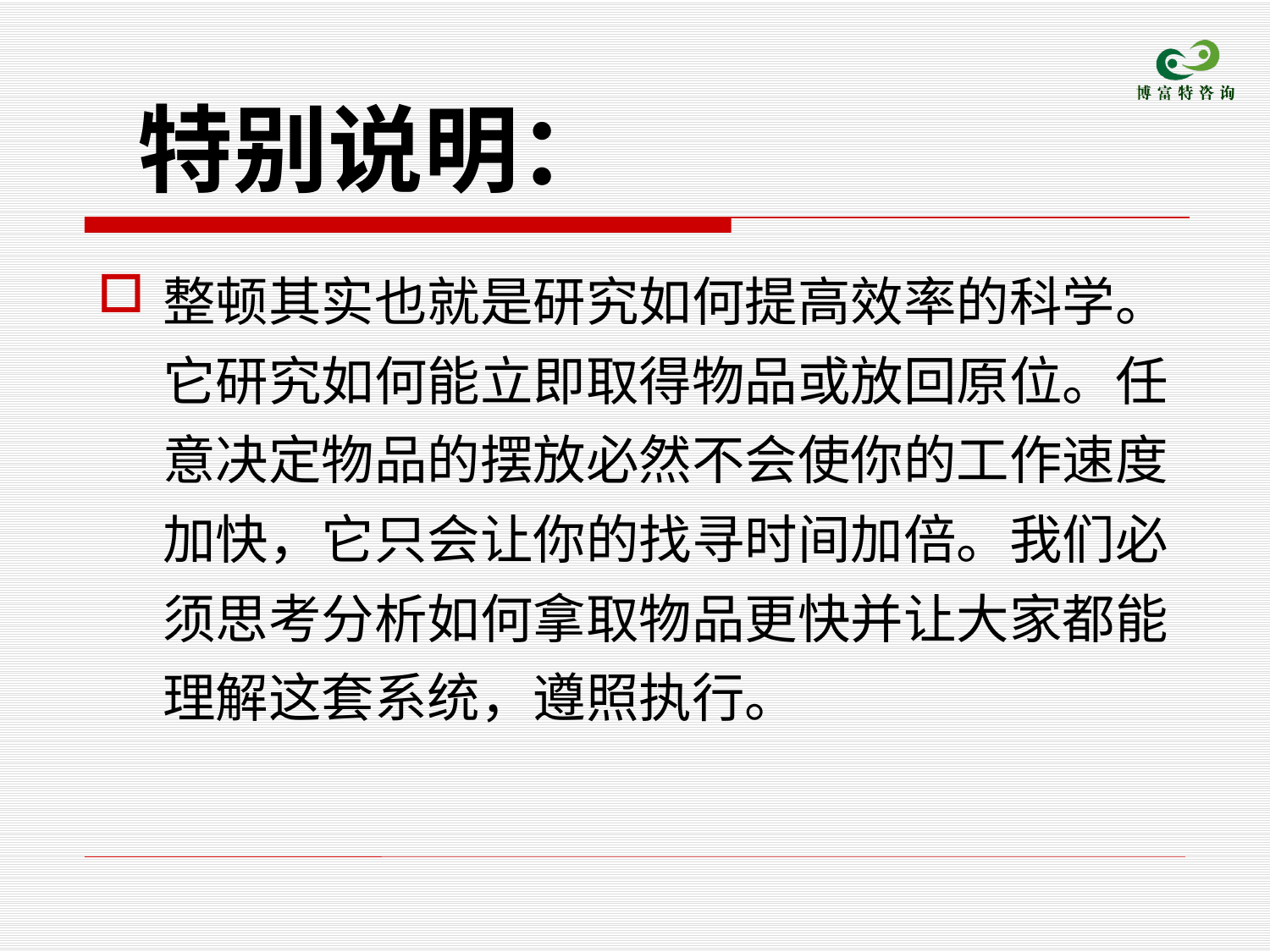

特别说明：
整顿其实也就是研究如何提高效率的科学。它研究如何能立即取得物品或放回原位。任意决定物品的摆放必然不会使你的工作速度加快，它只会让你的找寻时间加倍。我们必须思考分析如何拿取物品更快并让大家都能理解这套系统，遵照执行。
134